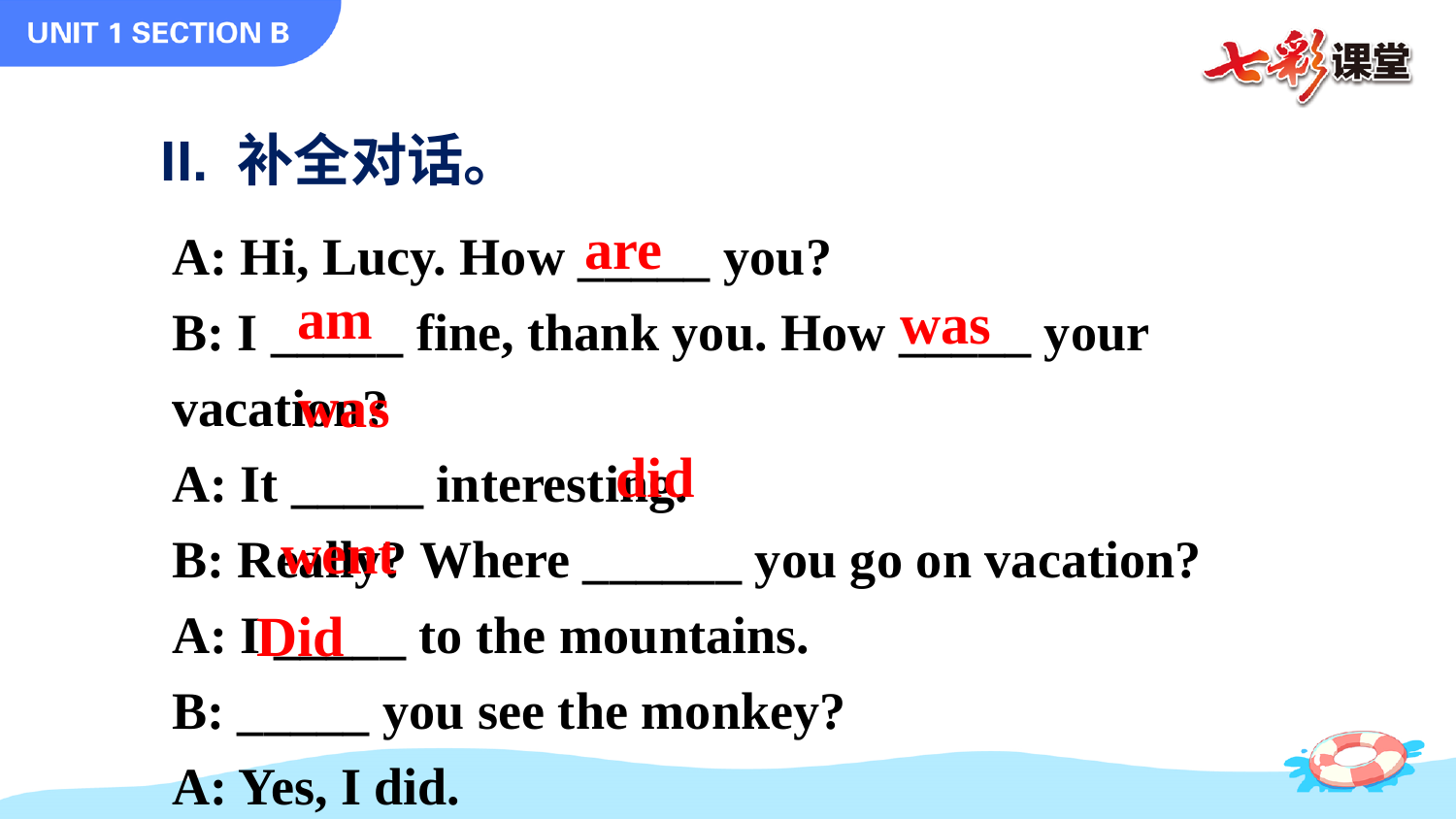

II. 补全对话。
A: Hi, Lucy. How _____ you?
B: I _____ fine, thank you. How _____ your  vacation?
A: It _____ interesting.
B: Really? Where ______ you go on vacation?
A: I _____ to the mountains.
B: _____ you see the monkey?
A: Yes, I did.
are
am
was
was
did
went
Did